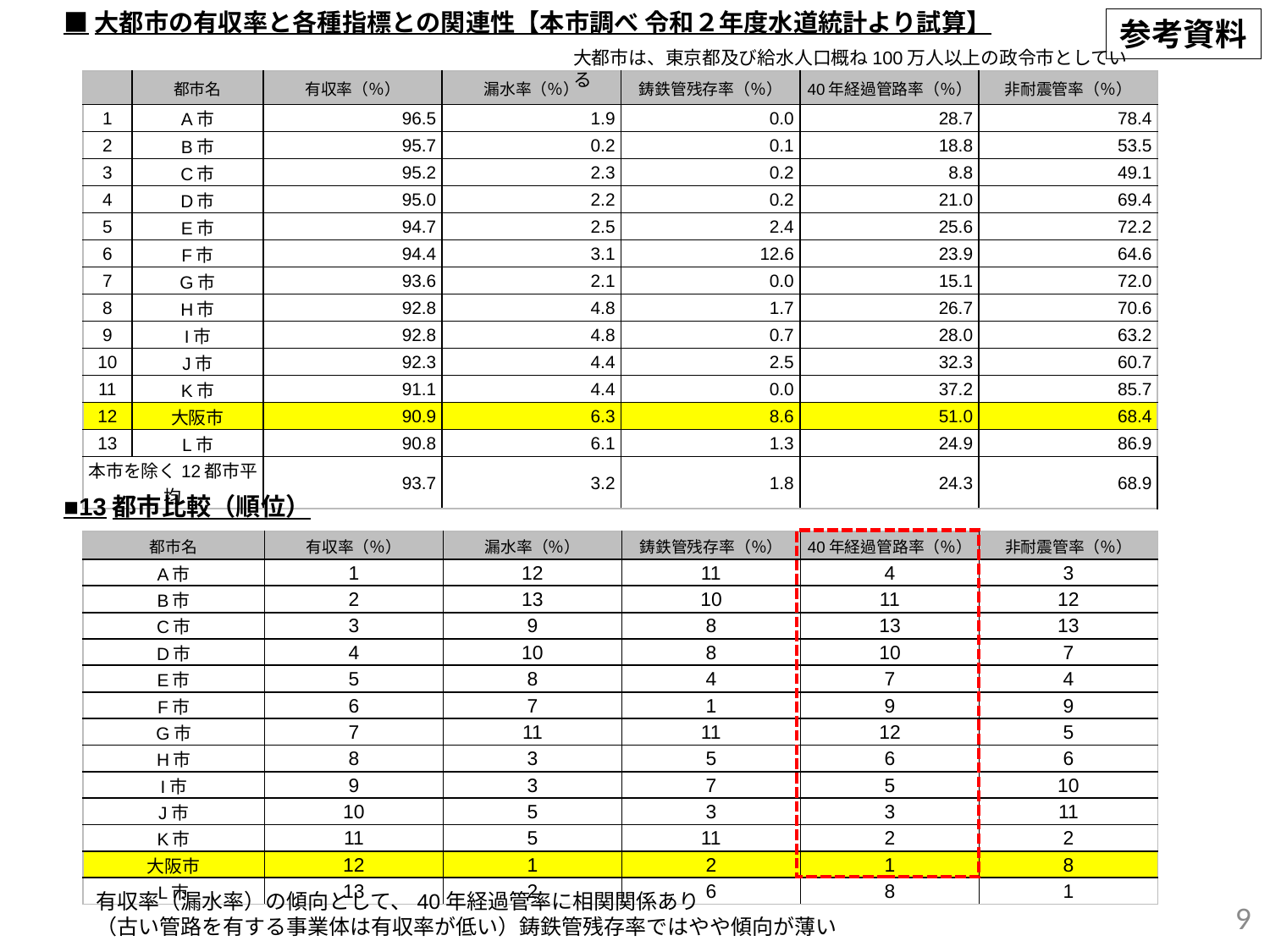

■大都市の有収率と各種指標との関連性【本市調べ 令和２年度水道統計より試算】
参考資料
大都市は、東京都及び給水人口概ね100万人以上の政令市としている
|  | 都市名 | 有収率（％） | 漏水率（％） | 鋳鉄管残存率（％） | 40年経過管路率（％） | 非耐震管率（％） |
| --- | --- | --- | --- | --- | --- | --- |
| 1 | A市 | 96.5 | 1.9 | 0.0 | 28.7 | 78.4 |
| 2 | B市 | 95.7 | 0.2 | 0.1 | 18.8 | 53.5 |
| 3 | C市 | 95.2 | 2.3 | 0.2 | 8.8 | 49.1 |
| 4 | D市 | 95.0 | 2.2 | 0.2 | 21.0 | 69.4 |
| 5 | E市 | 94.7 | 2.5 | 2.4 | 25.6 | 72.2 |
| 6 | F市 | 94.4 | 3.1 | 12.6 | 23.9 | 64.6 |
| 7 | G市 | 93.6 | 2.1 | 0.0 | 15.1 | 72.0 |
| 8 | H市 | 92.8 | 4.8 | 1.7 | 26.7 | 70.6 |
| 9 | I市 | 92.8 | 4.8 | 0.7 | 28.0 | 63.2 |
| 10 | J市 | 92.3 | 4.4 | 2.5 | 32.3 | 60.7 |
| 11 | K市 | 91.1 | 4.4 | 0.0 | 37.2 | 85.7 |
| 12 | 大阪市 | 90.9 | 6.3 | 8.6 | 51.0 | 68.4 |
| 13 | L市 | 90.8 | 6.1 | 1.3 | 24.9 | 86.9 |
| 本市を除く12都市平均 |  | 93.7 | 3.2 | 1.8 | 24.3 | 68.9 |
■13都市比較（順位）

| 都市名 | 有収率（％） | 漏水率（％） | 鋳鉄管残存率（％） | 40年経過管路率（％） | 非耐震管率（％） |
| --- | --- | --- | --- | --- | --- |
| A市 | 1 | 12 | 11 | 4 | 3 |
| B市 | 2 | 13 | 10 | 11 | 12 |
| C市 | 3 | 9 | 8 | 13 | 13 |
| D市 | 4 | 10 | 8 | 10 | 7 |
| E市 | 5 | 8 | 4 | 7 | 4 |
| F市 | 6 | 7 | 1 | 9 | 9 |
| G市 | 7 | 11 | 11 | 12 | 5 |
| H市 | 8 | 3 | 5 | 6 | 6 |
| I市 | 9 | 3 | 7 | 5 | 10 |
| J市 | 10 | 5 | 3 | 3 | 11 |
| K市 | 11 | 5 | 11 | 2 | 2 |
| 大阪市 | 12 | 1 | 2 | 1 | 8 |
| L市 | 13 | 2 | 6 | 8 | 1 |
有収率（漏水率）の傾向として、40年経過管率に相関関係あり
（古い管路を有する事業体は有収率が低い）鋳鉄管残存率ではやや傾向が薄い
9